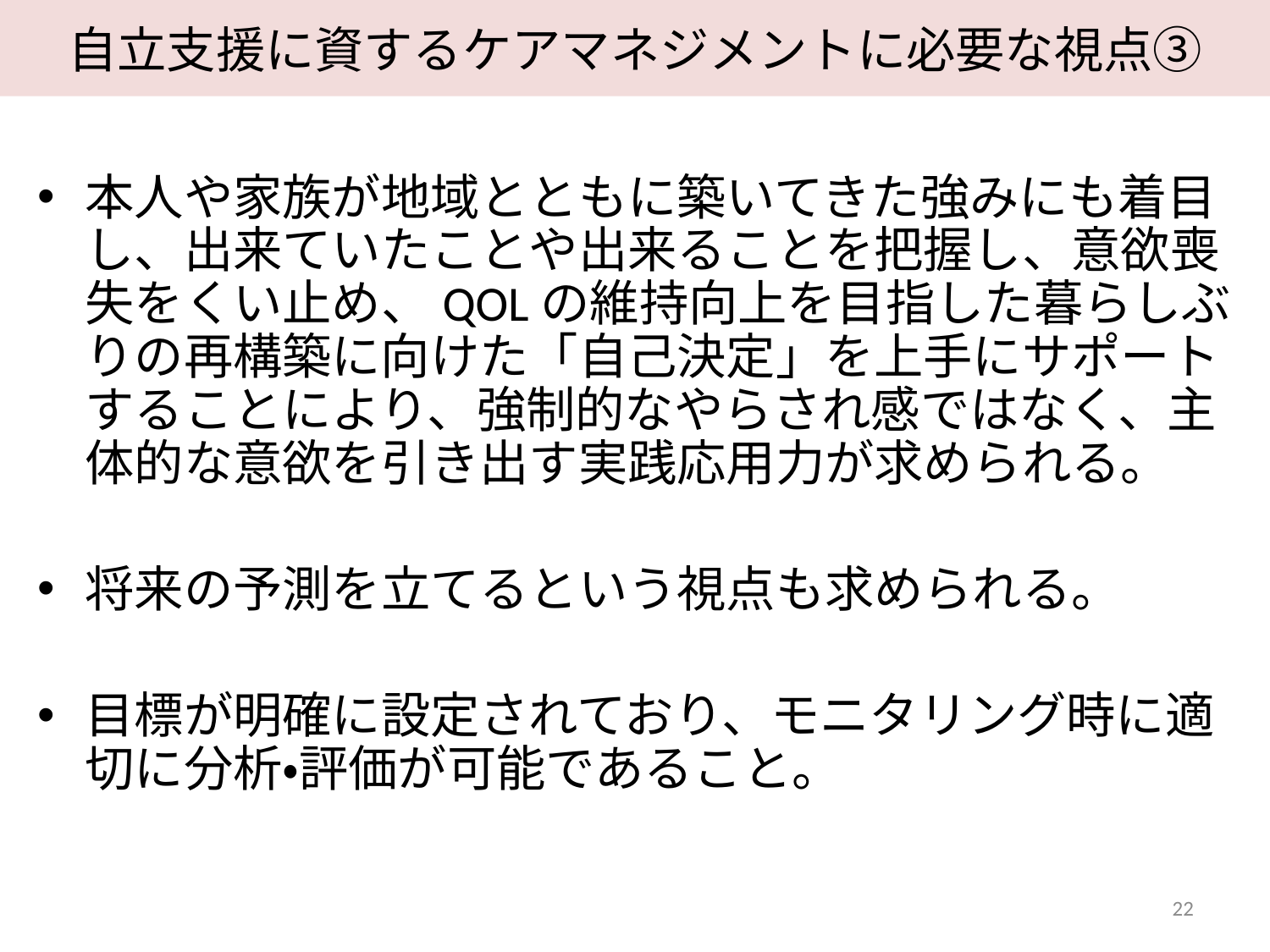

自立支援に資するケアマネジメントに必要な視点③
本人や家族が地域とともに築いてきた強みにも着目し、出来ていたことや出来ることを把握し、意欲喪失をくい止め、QOLの維持向上を目指した暮らしぶりの再構築に向けた「自己決定」を上手にサポートすることにより、強制的なやらされ感ではなく、主体的な意欲を引き出す実践応用力が求められる。

将来の予測を立てるという視点も求められる。

目標が明確に設定されており、モニタリング時に適切に分析・評価が可能であること。
22